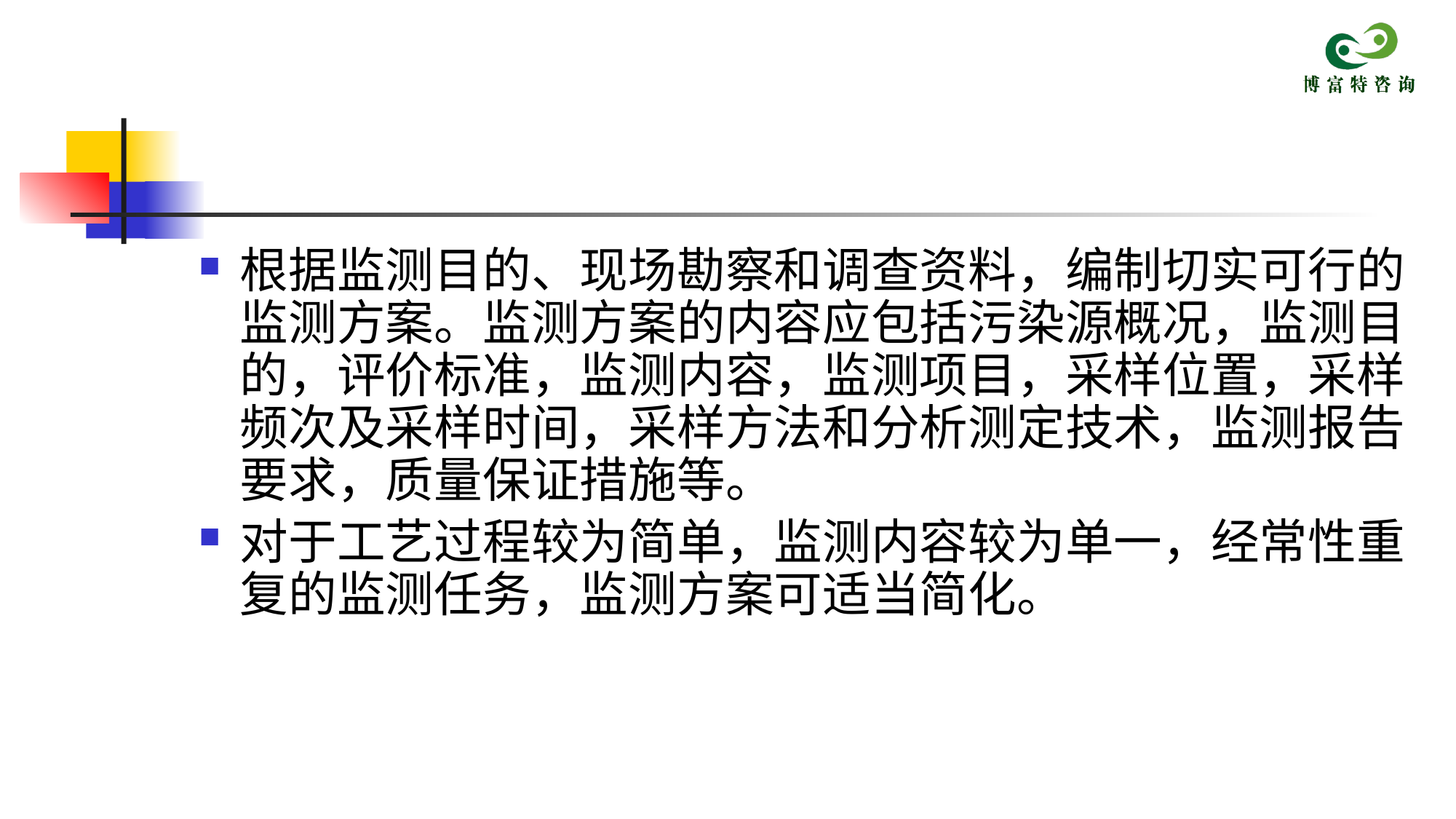

根据监测目的、现场勘察和调查资料，编制切实可行的监测方案。监测方案的内容应包括污染源概况，监测目的，评价标准，监测内容，监测项目，采样位置，采样频次及采样时间，采样方法和分析测定技术，监测报告要求，质量保证措施等。
对于工艺过程较为简单，监测内容较为单一，经常性重复的监测任务，监测方案可适当简化。